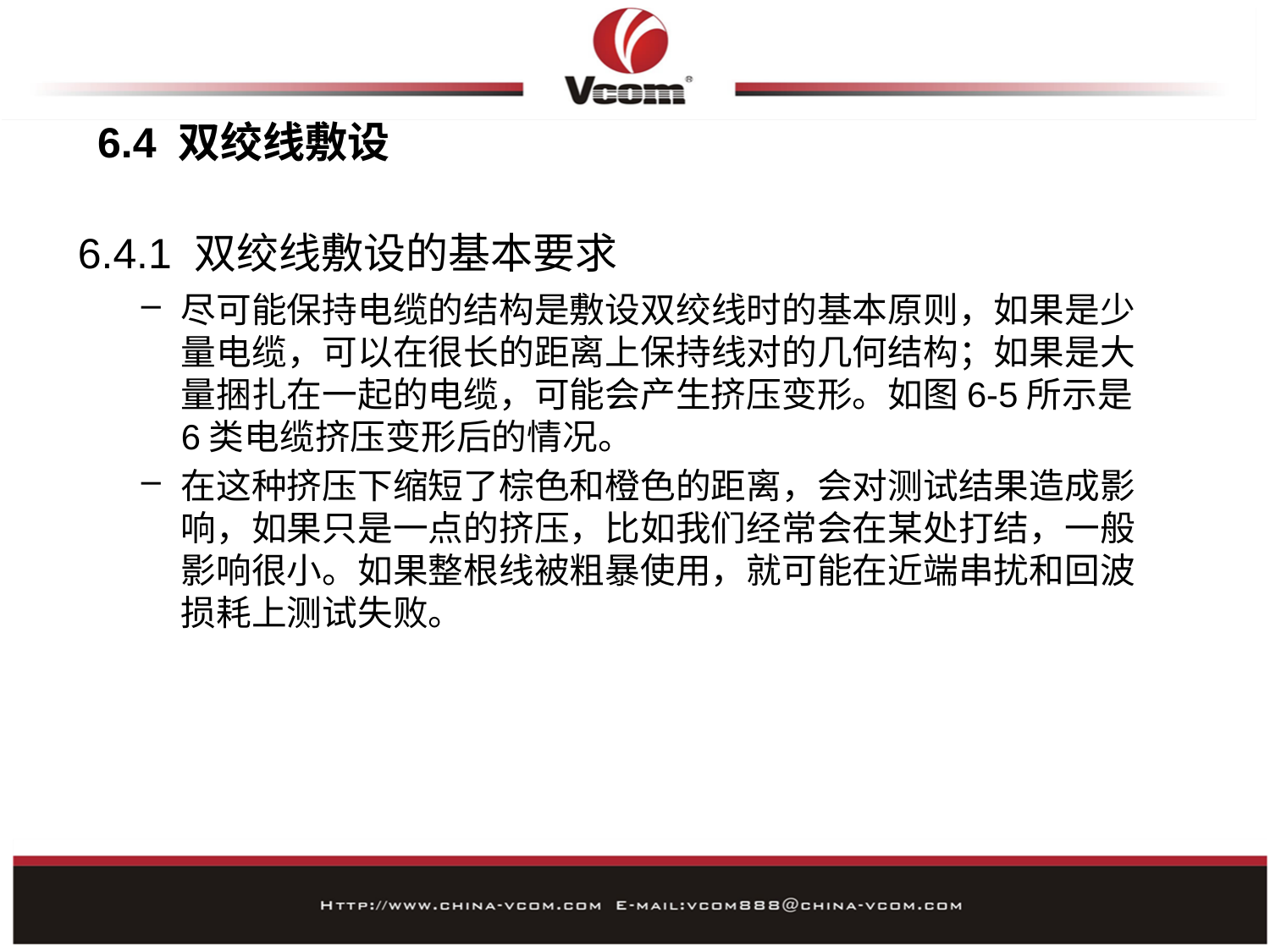

# 6.4 双绞线敷设
6.4.1 双绞线敷设的基本要求
尽可能保持电缆的结构是敷设双绞线时的基本原则，如果是少量电缆，可以在很长的距离上保持线对的几何结构；如果是大量捆扎在一起的电缆，可能会产生挤压变形。如图6-5所示是6类电缆挤压变形后的情况。
在这种挤压下缩短了棕色和橙色的距离，会对测试结果造成影响，如果只是一点的挤压，比如我们经常会在某处打结，一般影响很小。如果整根线被粗暴使用，就可能在近端串扰和回波损耗上测试失败。